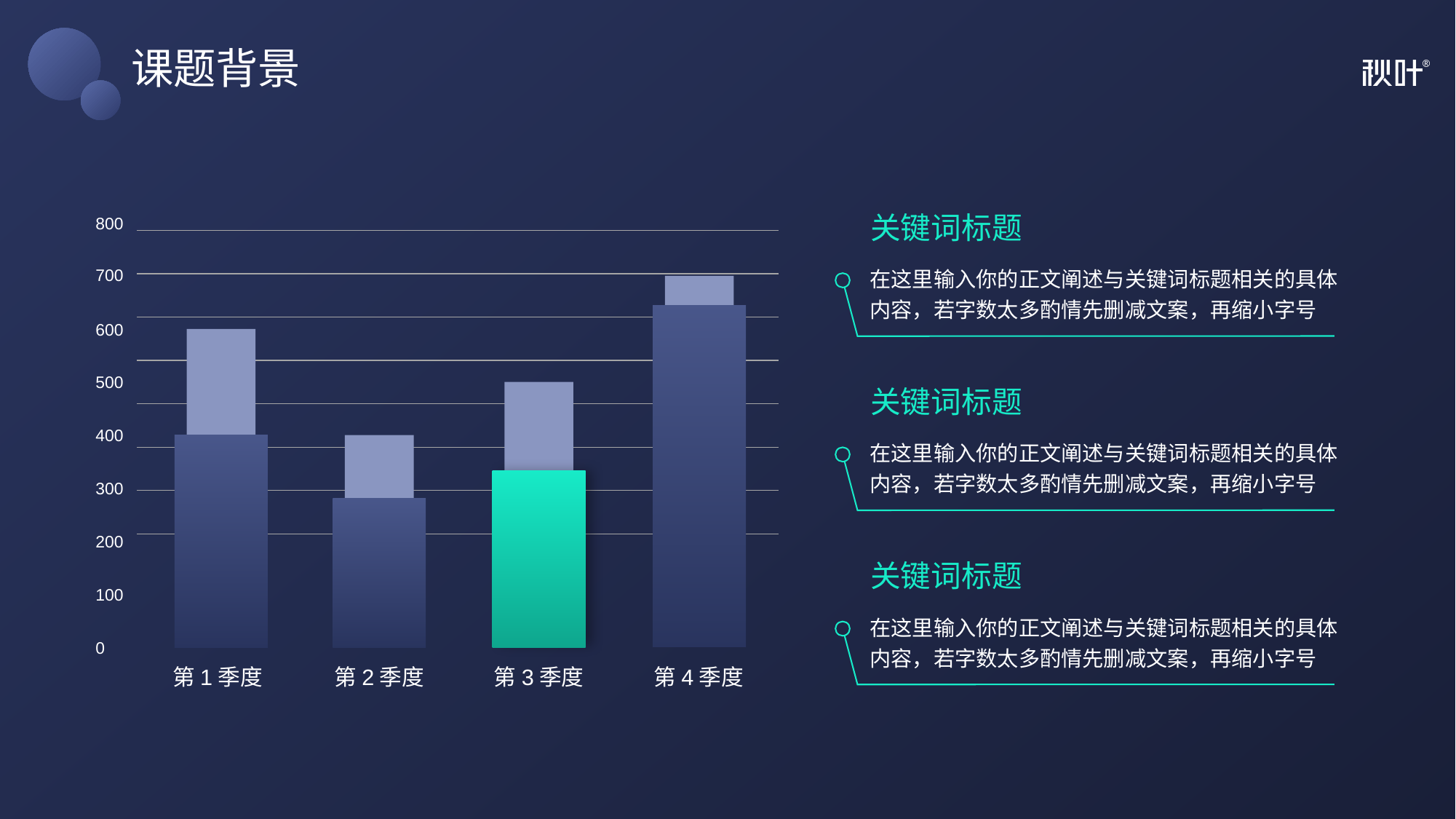

# 课题背景
关键词标题
在这里输入你的正文阐述与关键词标题相关的具体内容，若字数太多酌情先删减文案，再缩小字号

800
700

600

500

400

300

200
100
0
第1季度
第2季度
第3季度
第4季度
关键词标题
在这里输入你的正文阐述与关键词标题相关的具体内容，若字数太多酌情先删减文案，再缩小字号

关键词标题
在这里输入你的正文阐述与关键词标题相关的具体内容，若字数太多酌情先删减文案，再缩小字号